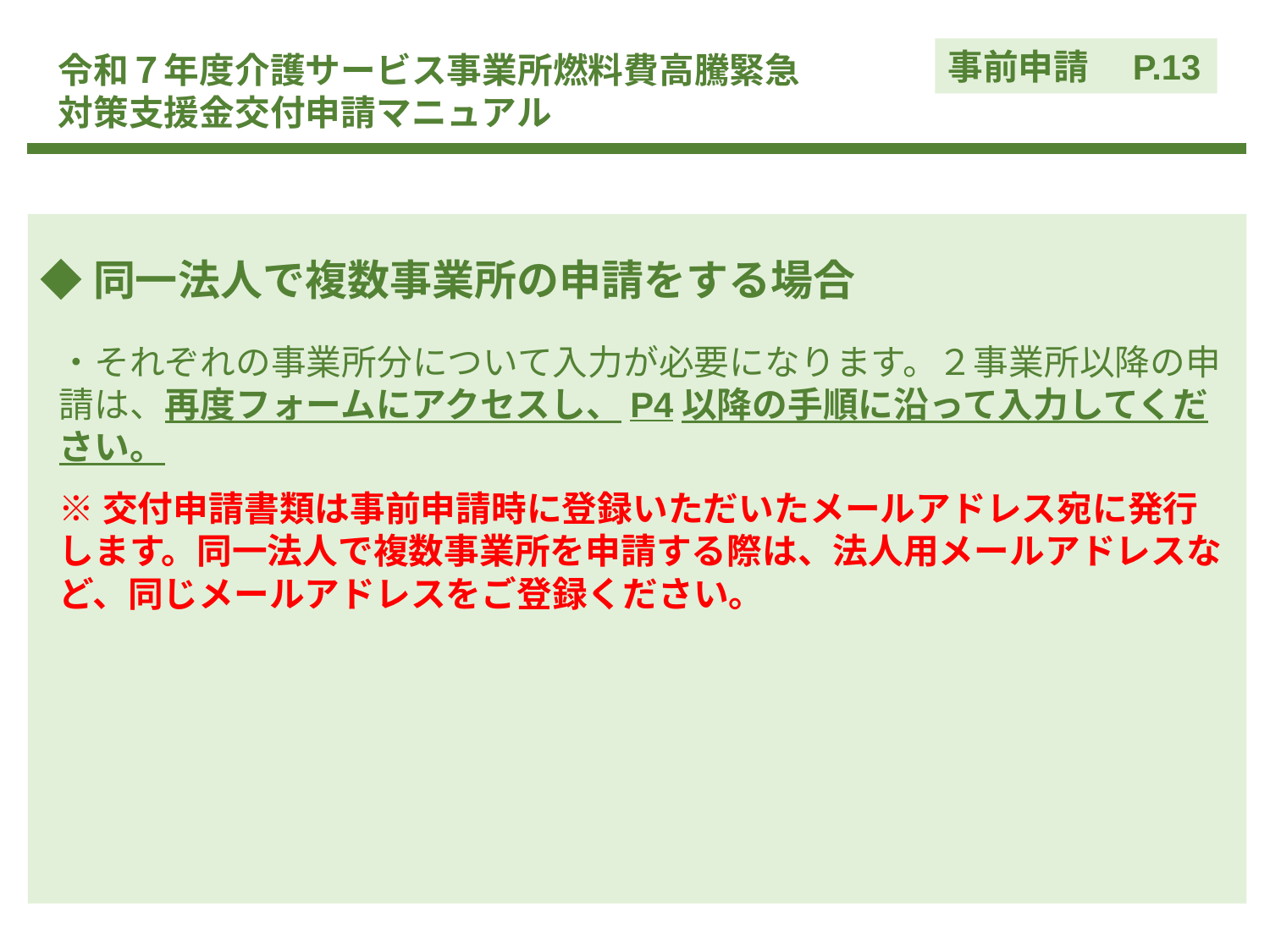

事前申請　P.13
令和７年度介護サービス事業所燃料費高騰緊急対策支援金交付申請マニュアル

◆同一法人で複数事業所の申請をする場合
・それぞれの事業所分について入力が必要になります。２事業所以降の申請は、再度フォームにアクセスし、P4以降の手順に沿って入力してください。
※交付申請書類は事前申請時に登録いただいたメールアドレス宛に発行します。同一法人で複数事業所を申請する際は、法人用メールアドレスなど、同じメールアドレスをご登録ください。